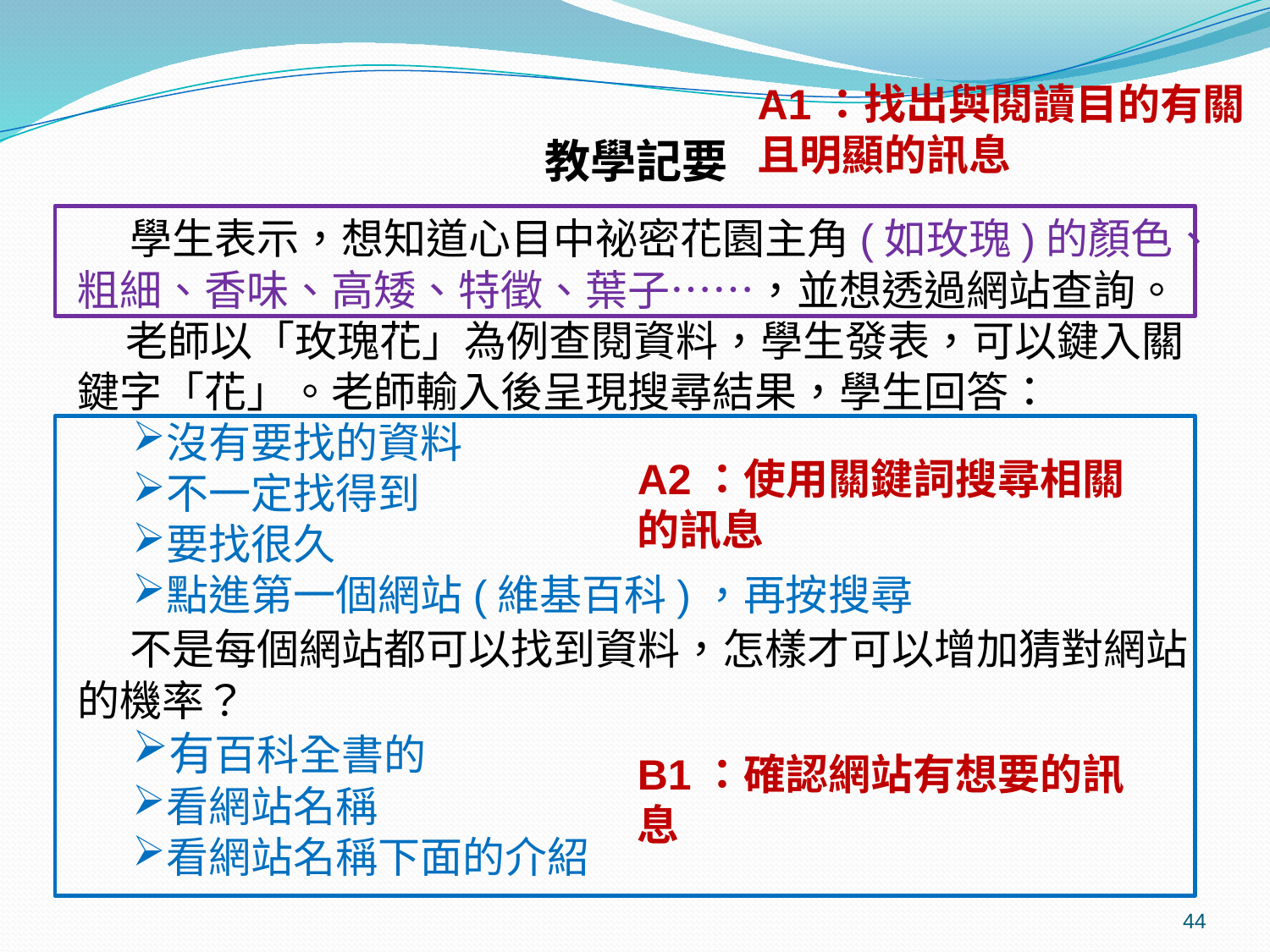

A1：找出與閱讀目的有關且明顯的訊息
教學記要
    學生表示，想知道心目中祕密花園主角(如玫瑰)的顏色、粗細、香味、高矮、特徵、葉子……，並想透過網站查詢。
    老師以「玫瑰花」為例查閱資料，學生發表，可以鍵入關鍵字「花」。老師輸入後呈現搜尋結果，學生回答：
沒有要找的資料
不一定找得到
要找很久
點進第一個網站(維基百科)，再按搜尋
    不是每個網站都可以找到資料，怎樣才可以增加猜對網站的機率？
有百科全書的
看網站名稱
看網站名稱下面的介紹

A2：使用關鍵詞搜尋相關的訊息
B1：確認網站有想要的訊息
44